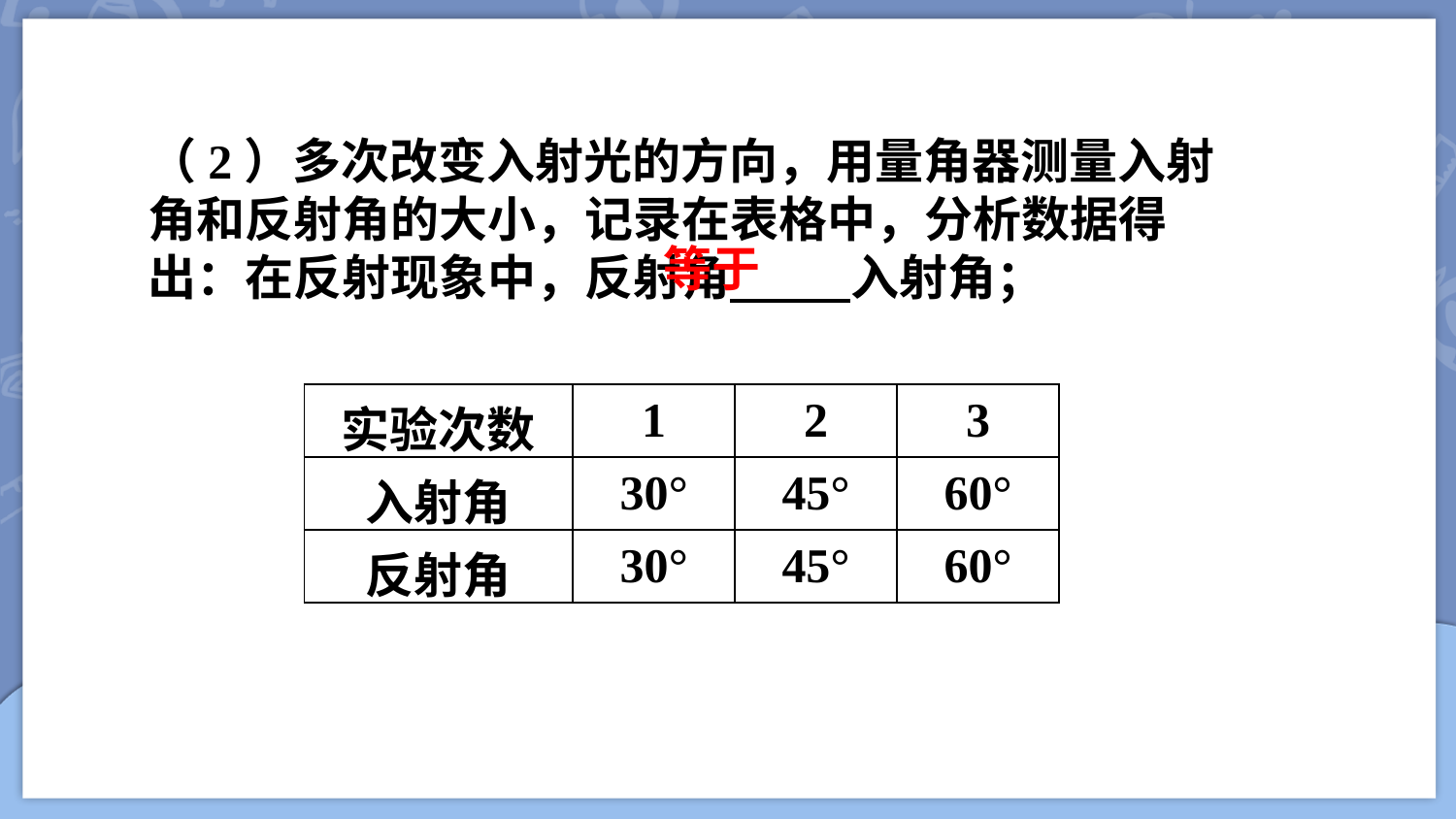

（2）多次改变入射光的方向，用量角器测量入射角和反射角的大小，记录在表格中，分析数据得出：在反射现象中，反射角           入射角；
等于
| 实验次数 | 1 | 2 | 3 |
| --- | --- | --- | --- |
| 入射角 | 30° | 45° | 60° |
| 反射角 | 30° | 45° | 60° |